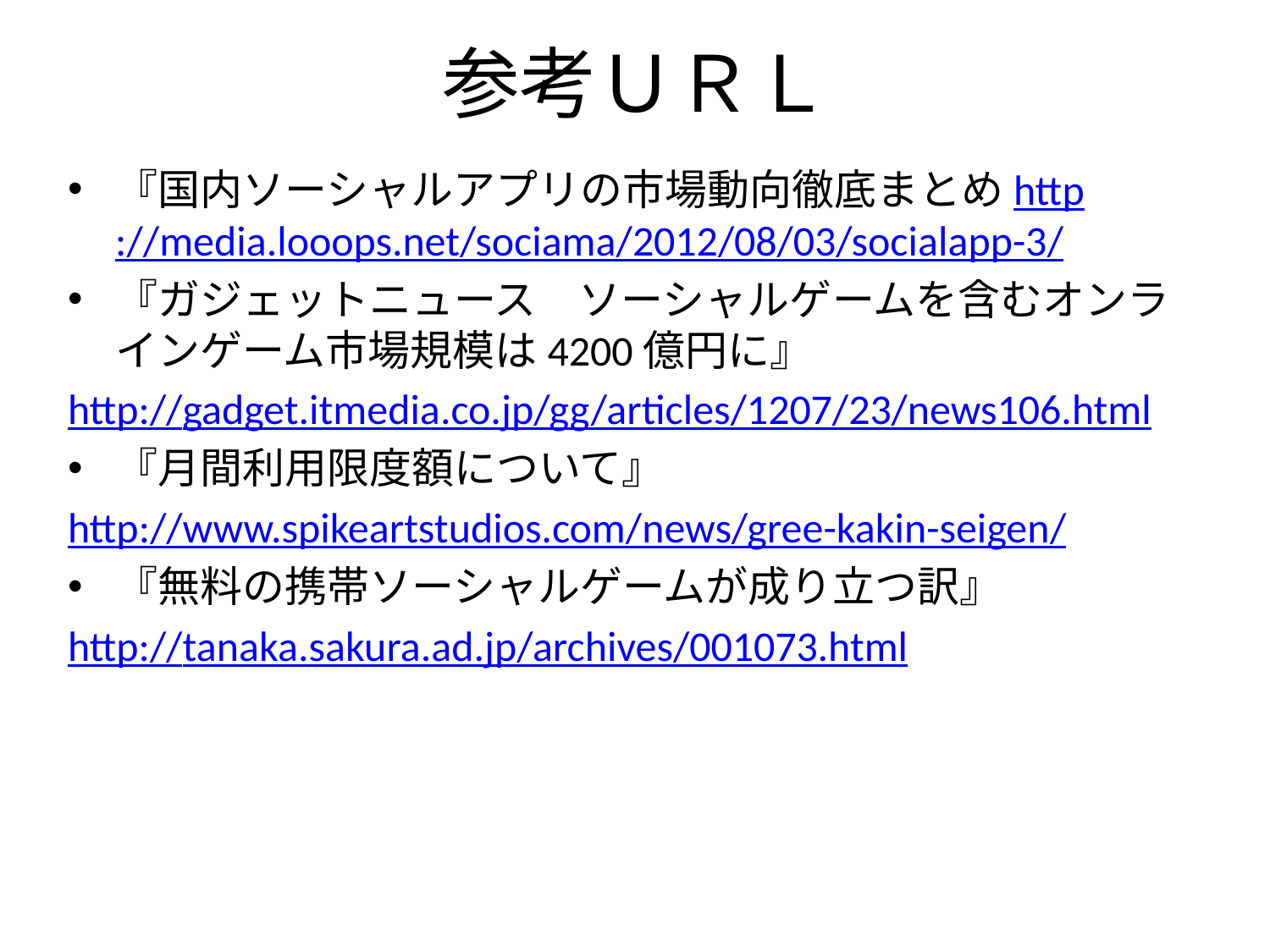

# 参考ＵＲＬ
『国内ソーシャルアプリの市場動向徹底まとめhttp://media.looops.net/sociama/2012/08/03/socialapp-3/
『ガジェットニュース　ソーシャルゲームを含むオンラインゲーム市場規模は4200億円に』
http://gadget.itmedia.co.jp/gg/articles/1207/23/news106.html
『月間利用限度額について』
http://www.spikeartstudios.com/news/gree-kakin-seigen/
『無料の携帯ソーシャルゲームが成り立つ訳』
http://tanaka.sakura.ad.jp/archives/001073.html